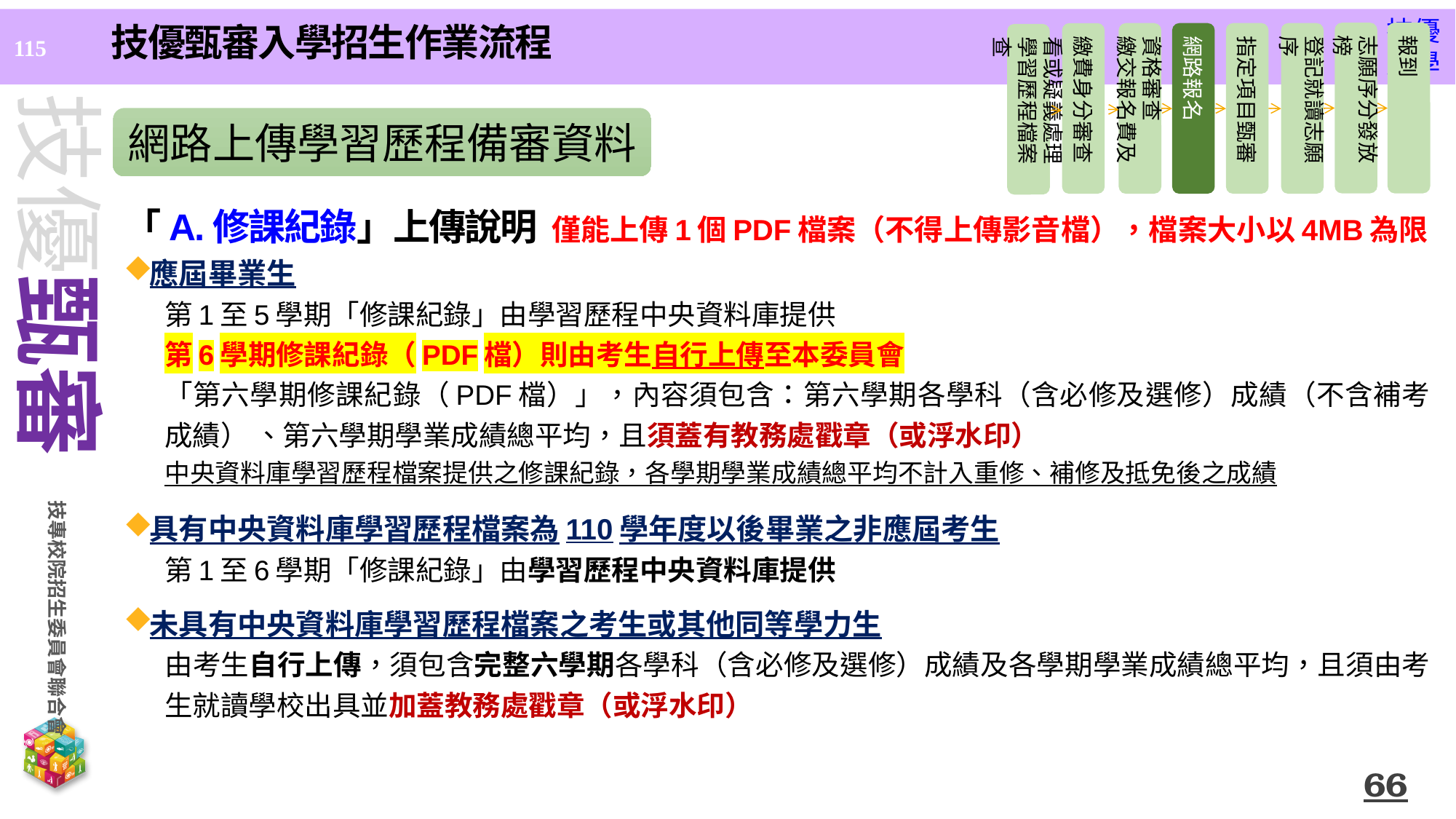

技優甄審入學招生作業流程
志願序分發放榜
報到
資格審查
繳交報名費及
網路報名
指定項目甄審
登記就讀志願序
繳費身分審查
看或疑義處理
學習歷程檔案查
網路上傳學習歷程備審資料
「A.修課紀錄」上傳說明  僅能上傳1個PDF檔案（不得上傳影音檔），檔案大小以4MB為限
應屆畢業生
第1至5學期「修課紀錄」由學習歷程中央資料庫提供
第6學期修課紀錄（PDF檔）則由考生自行上傳至本委員會
「第六學期修課紀錄（PDF檔）」，內容須包含：第六學期各學科（含必修及選修）成績（不含補考成績） 、第六學期學業成績總平均，且須蓋有教務處戳章（或浮水印）
中央資料庫學習歷程檔案提供之修課紀錄，各學期學業成績總平均不計入重修、補修及抵免後之成績
具有中央資料庫學習歷程檔案為110學年度以後畢業之非應屆考生
第1至6學期「修課紀錄」由學習歷程中央資料庫提供
未具有中央資料庫學習歷程檔案之考生或其他同等學力生
由考生自行上傳，須包含完整六學期各學科（含必修及選修）成績及各學期學業成績總平均，且須由考生就讀學校出具並加蓋教務處戳章（或浮水印）